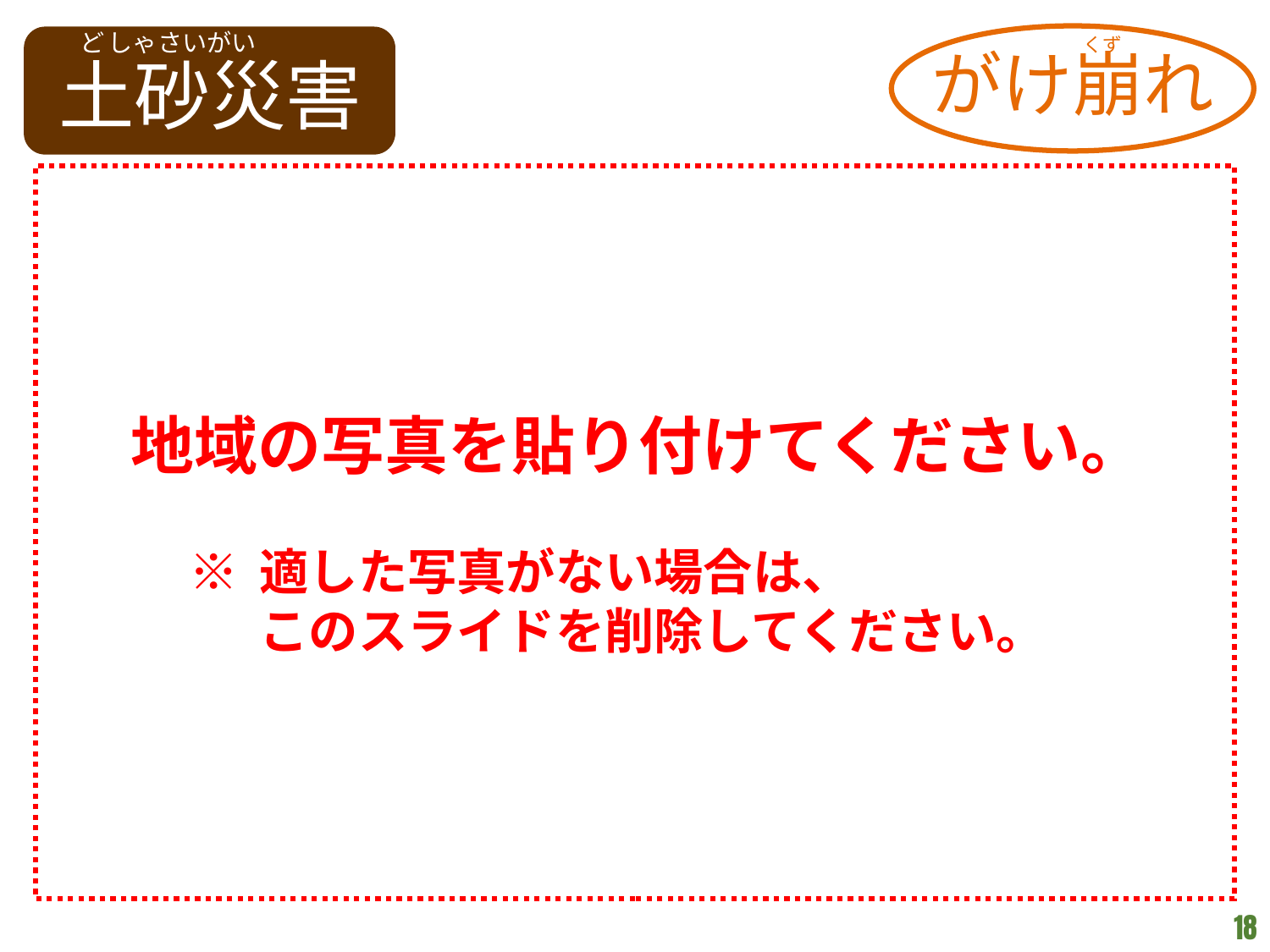

がけ崩れ
くず

土砂災害
ど　しゃさいがい
地域の写真を貼り付けてください。

※	適した写真がない場合は、
このスライドを削除してください。
18